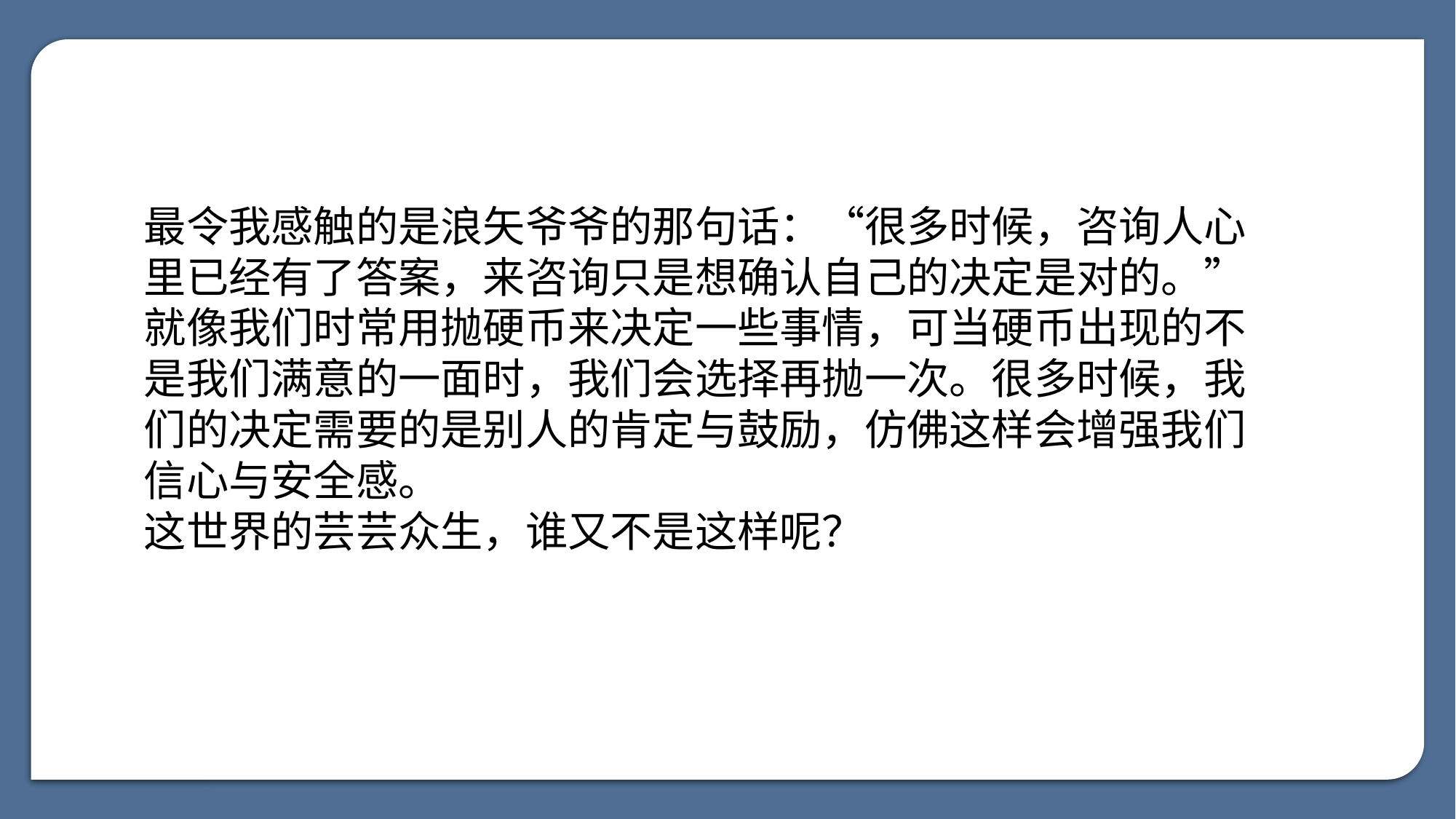

最令我感触的是浪矢爷爷的那句话：“很多时候，咨询人心里已经有了答案，来咨询只是想确认自己的决定是对的。”就像我们时常用抛硬币来决定一些事情，可当硬币出现的不是我们满意的一面时，我们会选择再抛一次。很多时候，我们的决定需要的是别人的肯定与鼓励，仿佛这样会增强我们信心与安全感。
这世界的芸芸众生，谁又不是这样呢？